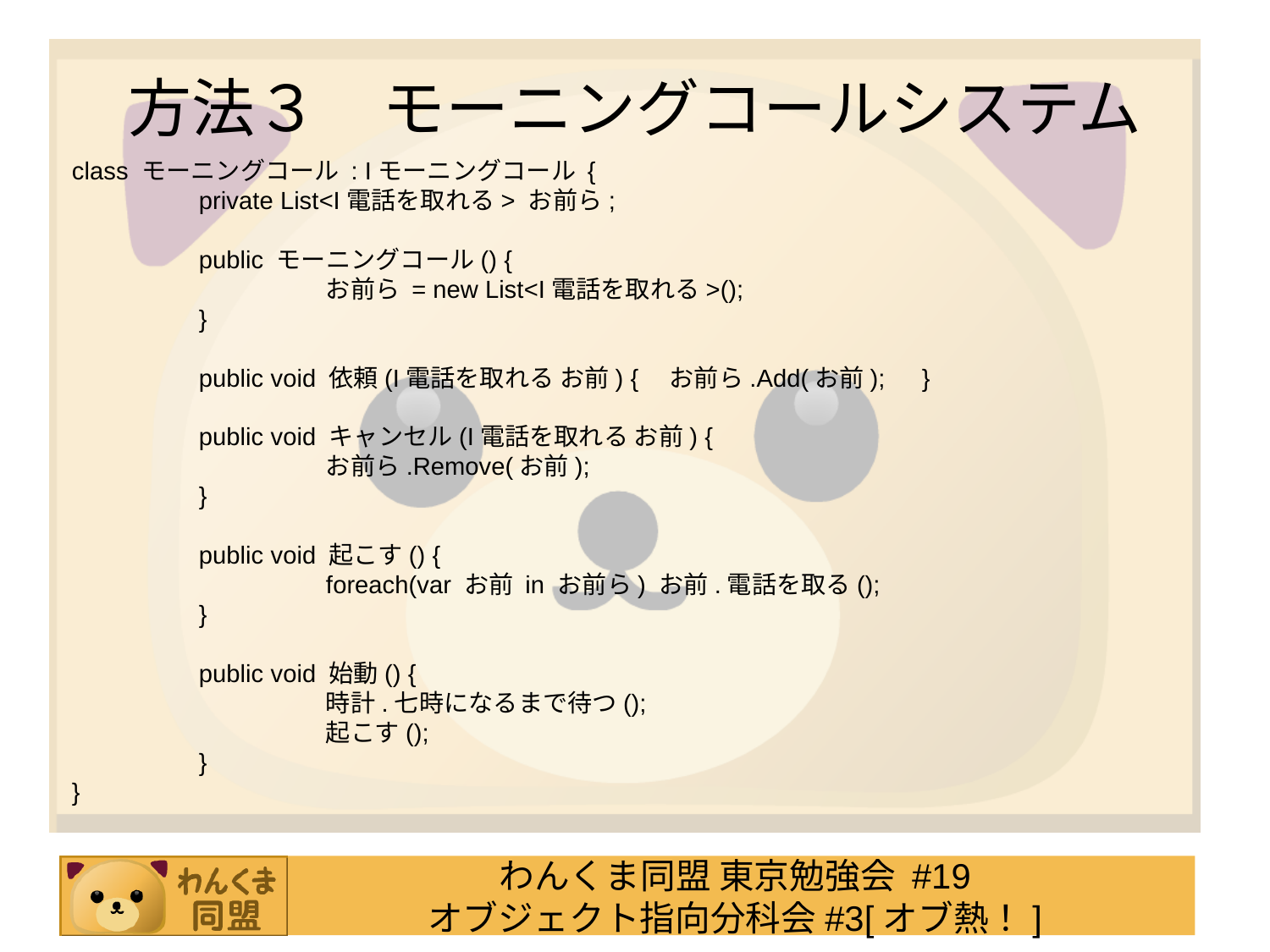

# 方法３　モーニングコールシステム
class モーニングコール : Iモーニングコール {
	private List<I電話を取れる> お前ら;

	public モーニングコール() {
		お前ら = new List<I電話を取れる>();
	}

	public void 依頼(I電話を取れる お前) {　お前ら.Add(お前);　}

	public void キャンセル(I電話を取れる お前) {
		お前ら.Remove(お前);
	}

	public void 起こす() {
		foreach(var お前 in お前ら) お前.電話を取る();
	}

	public void 始動() {
		時計.七時になるまで待つ();
		起こす();
	}
}